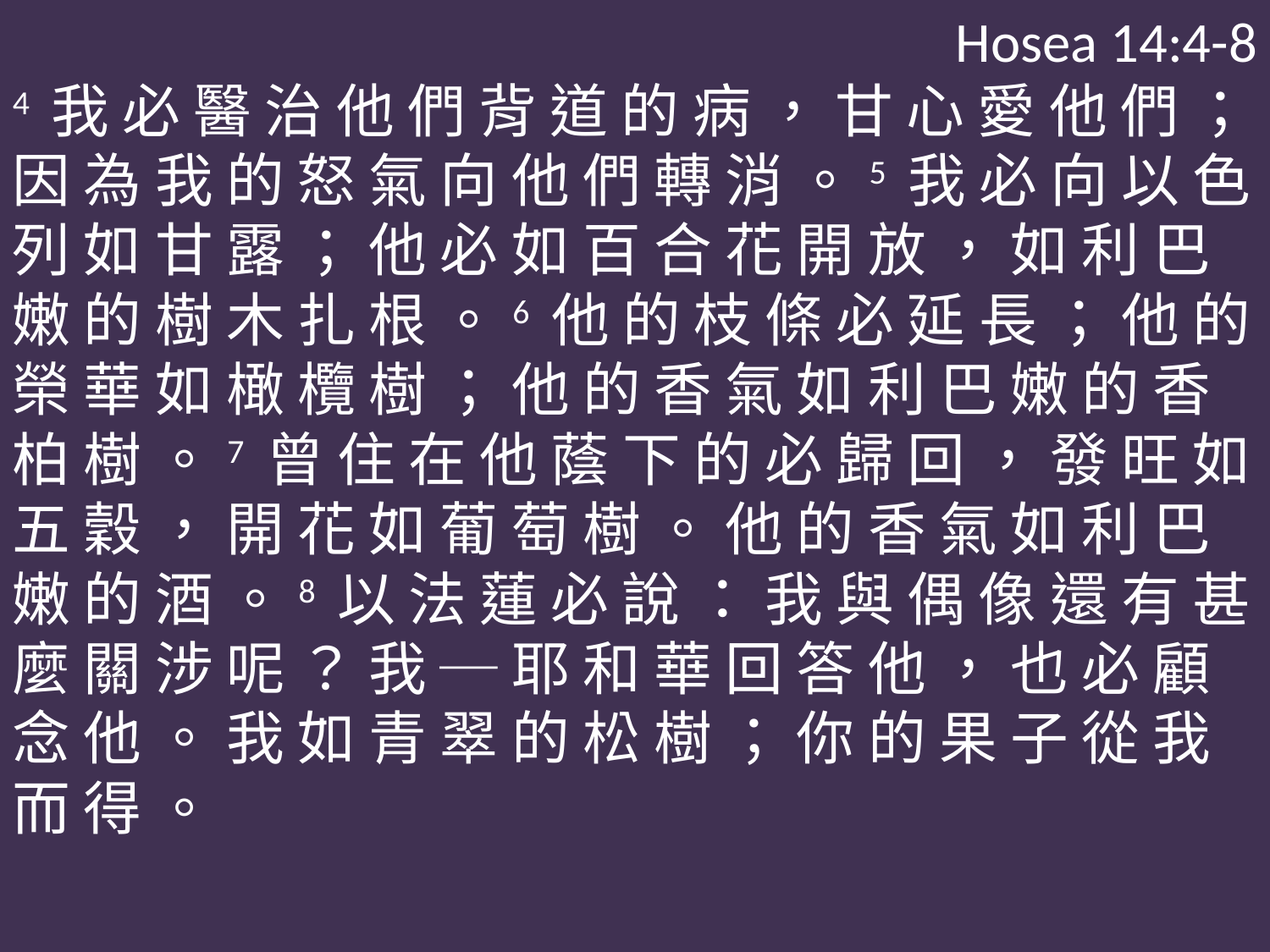

Hosea 14:4-8
4 我 必 醫 治 他 們 背 道 的 病 ， 甘 心 愛 他 們 ； 因 為 我 的 怒 氣 向 他 們 轉 消 。5 我 必 向 以 色 列 如 甘 露 ； 他 必 如 百 合 花 開 放 ， 如 利 巴 嫩 的 樹 木 扎 根 。6 他 的 枝 條 必 延 長 ； 他 的 榮 華 如 橄 欖 樹 ； 他 的 香 氣 如 利 巴 嫩 的 香 柏 樹 。7 曾 住 在 他 蔭 下 的 必 歸 回 ， 發 旺 如 五 穀 ， 開 花 如 葡 萄 樹 。 他 的 香 氣 如 利 巴 嫩 的 酒 。8 以 法 蓮 必 說 ： 我 與 偶 像 還 有 甚 麼 關 涉 呢 ？ 我 ─ 耶 和 華 回 答 他 ， 也 必 顧 念 他 。 我 如 青 翠 的 松 樹 ； 你 的 果 子 從 我 而 得 。